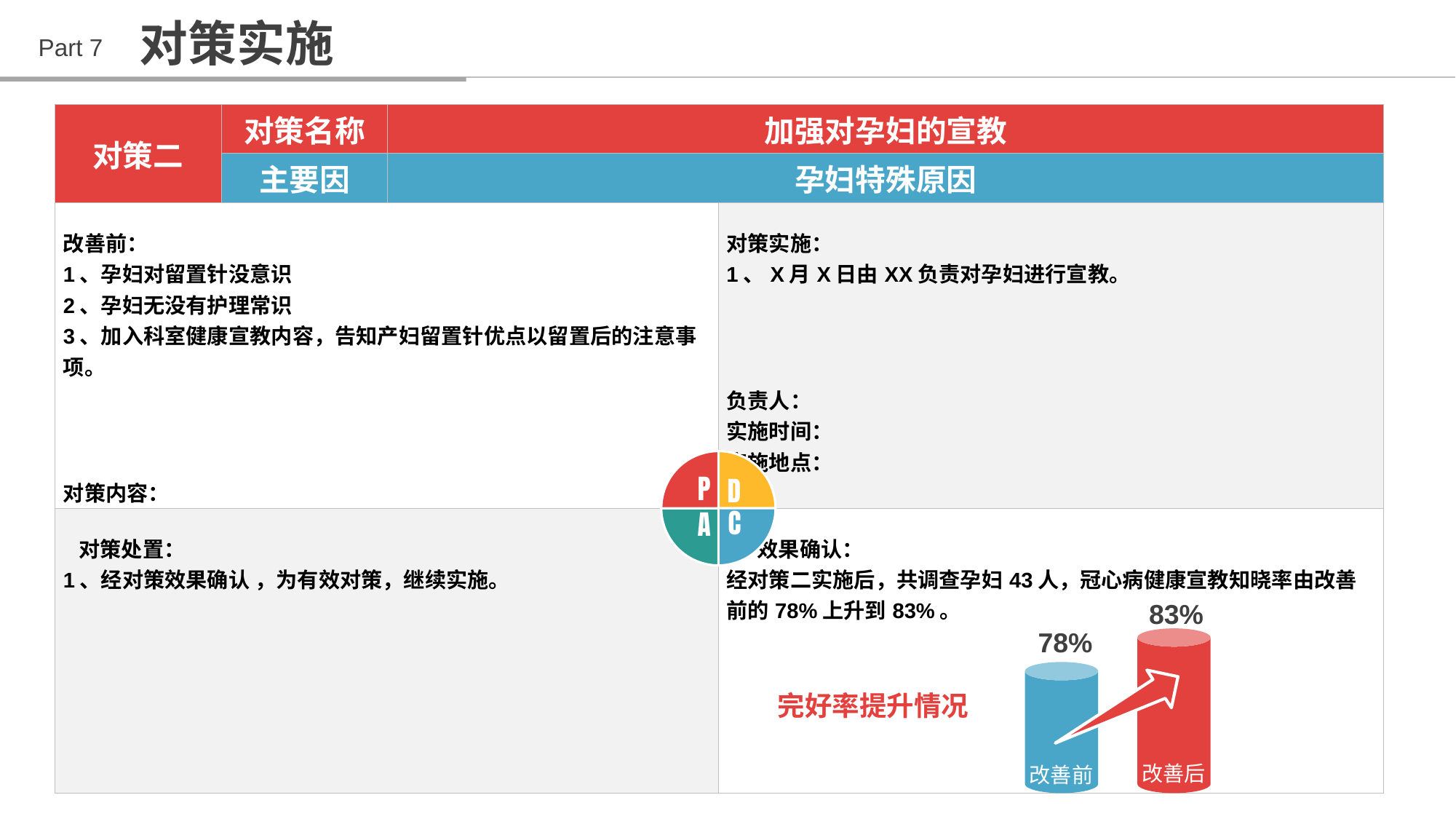

对策实施
Part 7
| 对策二 | 对策名称 | 加强对孕妇的宣教 |  |
| --- | --- | --- | --- |
|  | 主要因 | 孕妇特殊原因 |  |
| 改善前： 1、孕妇对留置针没意识 2、孕妇无没有护理常识 3、加入科室健康宣教内容，告知产妇留置针优点以留置后的注意事项。 对策内容： 1、加强对孕妇的宣教 |  |  | 对策实施： 1、X月X日由XX负责对孕妇进行宣教。 负责人： 实施时间： 实施地点： |
| 对策处置： 1、经对策效果确认 ，为有效对策，继续实施。 |  |  | 效果确认： 经对策二实施后，共调查孕妇43人，冠心病健康宣教知晓率由改善前的78%上升到83%。 |

### Chart

| Category | 销售额 |
|---|---|
| 第一季度 | 2.0 |
| 第二季度 | 2.0 |
| 第三季度 | 2.0 |
| 第四季度 | 2.0 |
P
D
C
A
83%
78%

完好率提升情况
改善后
改善前